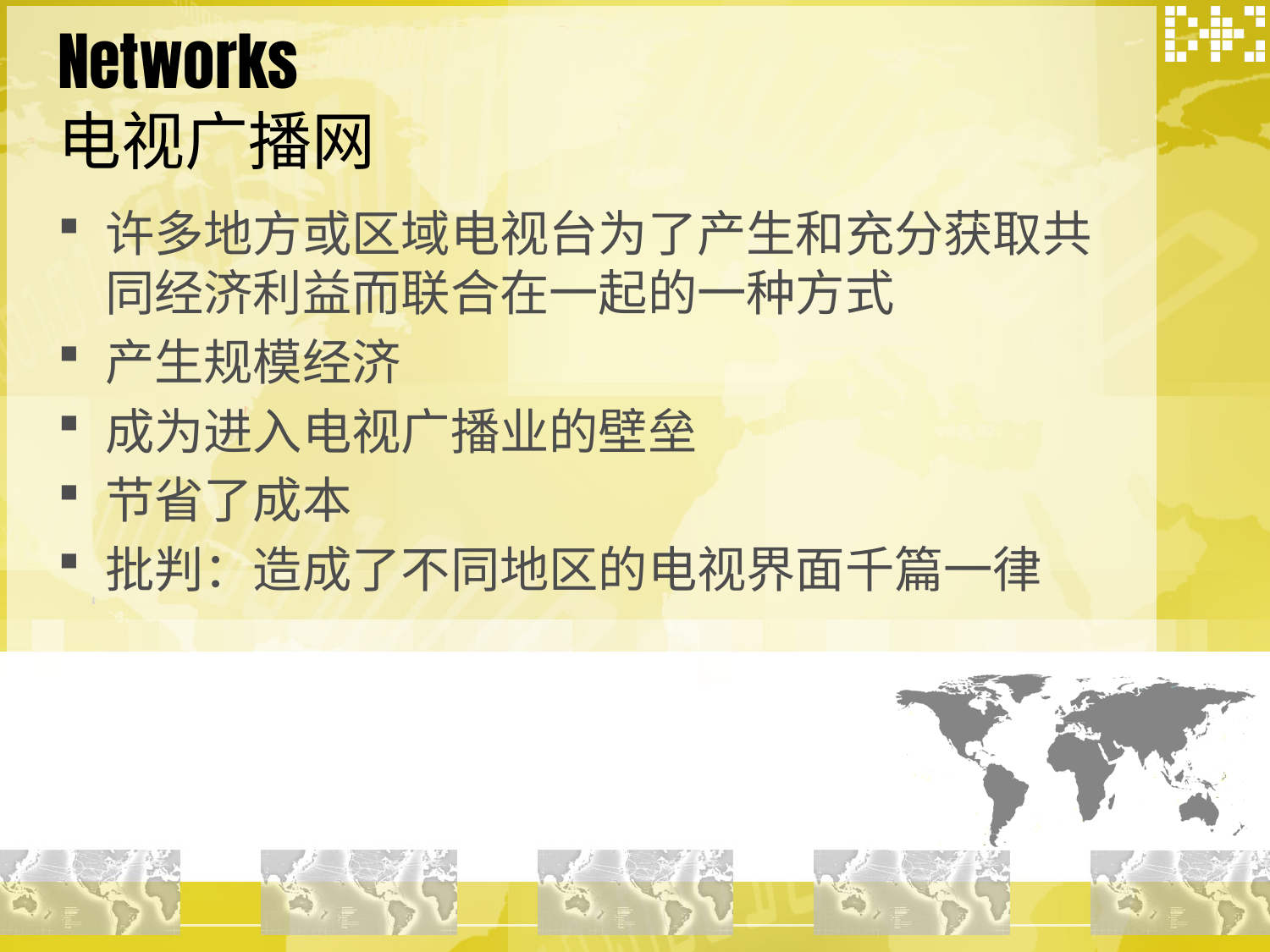

# Networks 电视广播网
许多地方或区域电视台为了产生和充分获取共同经济利益而联合在一起的一种方式
产生规模经济
成为进入电视广播业的壁垒
节省了成本
批判：造成了不同地区的电视界面千篇一律